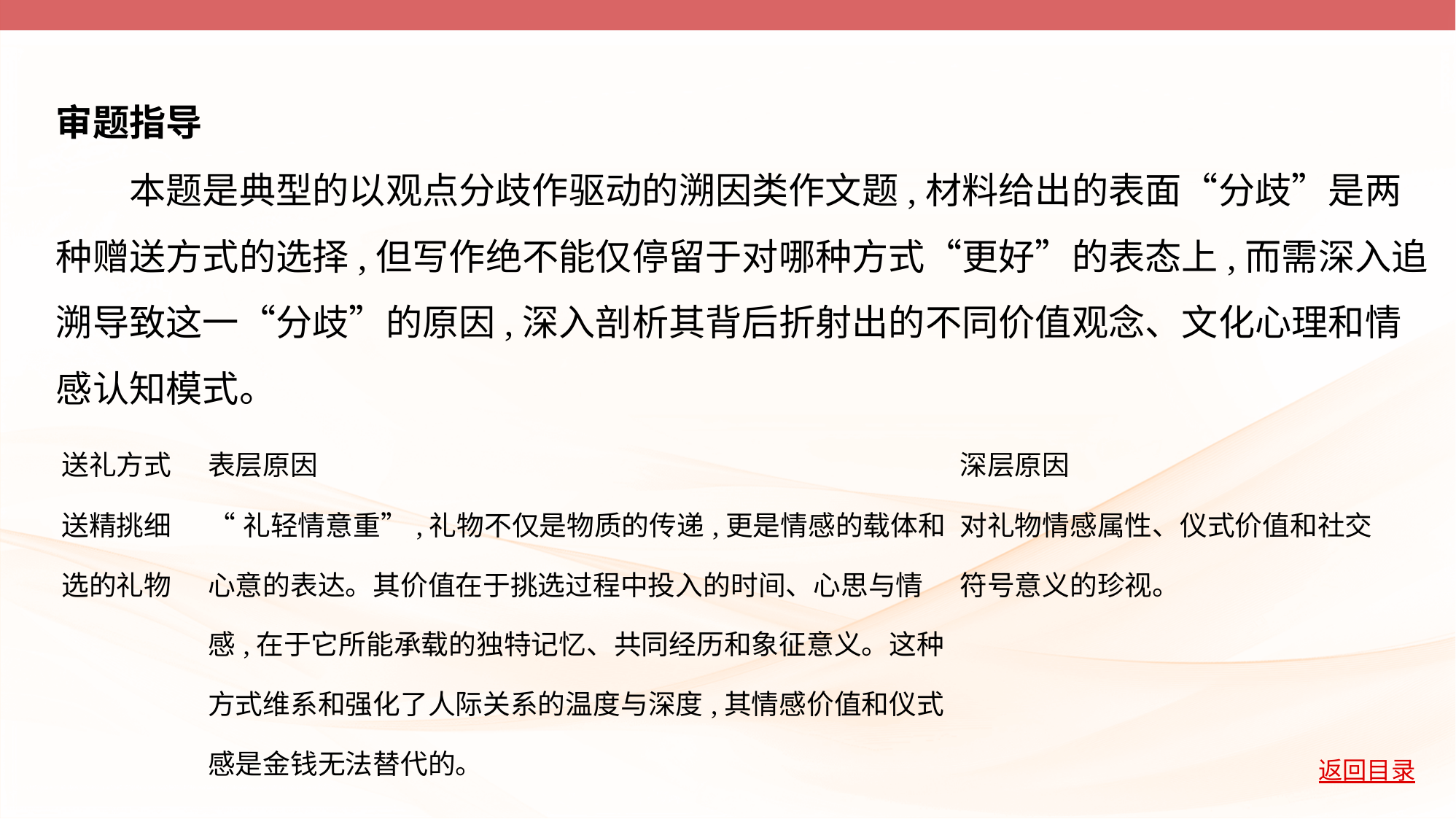

审题指导
　　本题是典型的以观点分歧作驱动的溯因类作文题,材料给出的表面“分歧”是两
种赠送方式的选择,但写作绝不能仅停留于对哪种方式“更好”的表态上,而需深入追
溯导致这一“分歧”的原因,深入剖析其背后折射出的不同价值观念、文化心理和情
感认知模式。
| 送礼方式 | 表层原因 | 深层原因 |
| --- | --- | --- |
| 送精挑细 选的礼物 | “礼轻情意重”,礼物不仅是物质的传递,更是情感的载体和心意的表达。其价值在于挑选过程中投入的时间、心思与情感,在于它所能承载的独特记忆、共同经历和象征意义。这种方式维系和强化了人际关系的温度与深度,其情感价值和仪式 感是金钱无法替代的。 | 对礼物情感属性、仪式价值和社交 符号意义的珍视。 |